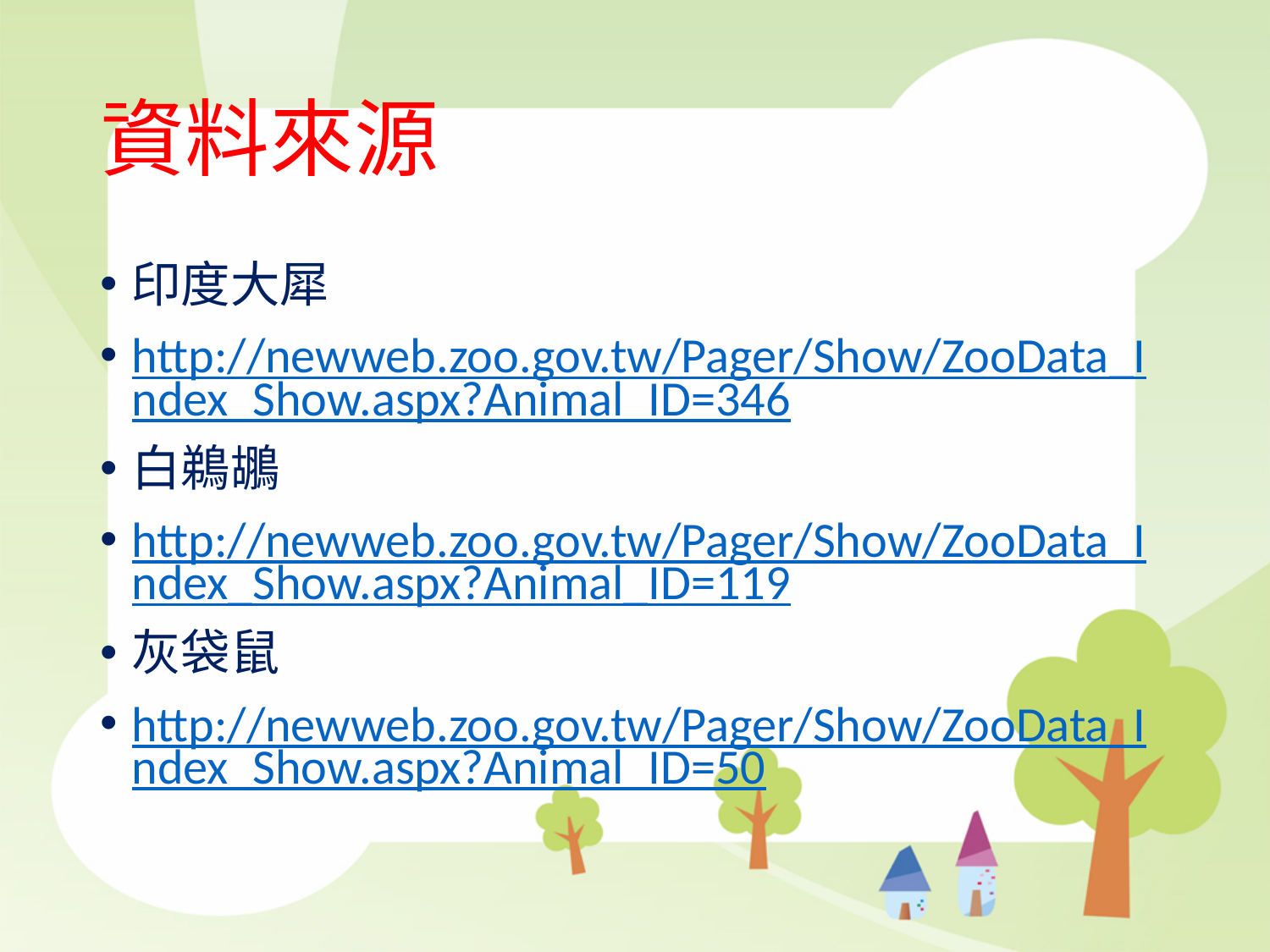

# 資料來源
印度大犀
http://newweb.zoo.gov.tw/Pager/Show/ZooData_Index_Show.aspx?Animal_ID=346
白鵜鶘
http://newweb.zoo.gov.tw/Pager/Show/ZooData_Index_Show.aspx?Animal_ID=119
灰袋鼠
http://newweb.zoo.gov.tw/Pager/Show/ZooData_Index_Show.aspx?Animal_ID=50